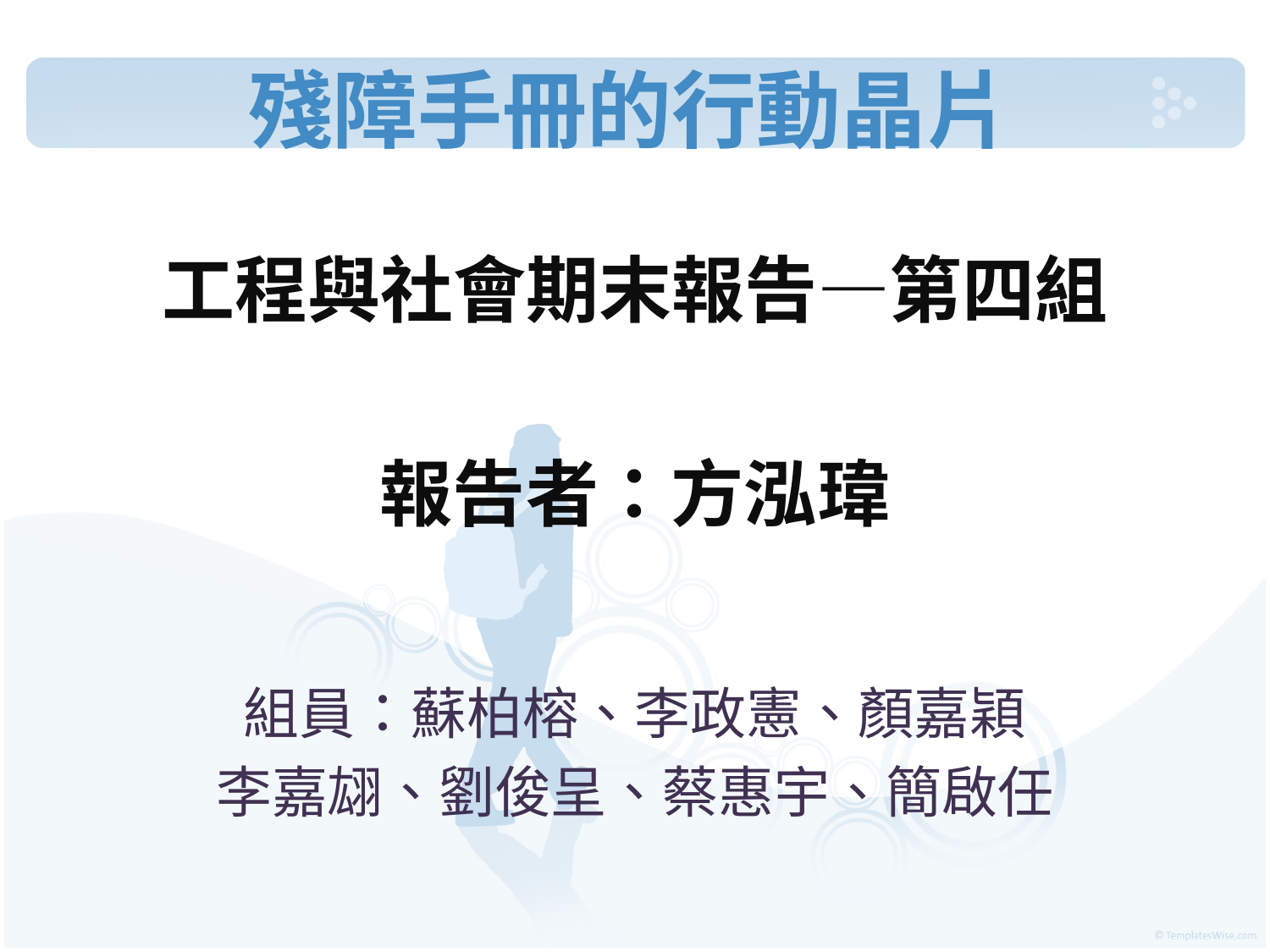

# 殘障手冊的行動晶片
工程與社會期末報告—第四組

報告者：方泓瑋

組員：蘇柏榕、李政憲、顏嘉穎
李嘉翃、劉俊呈、蔡惠宇、簡啟任